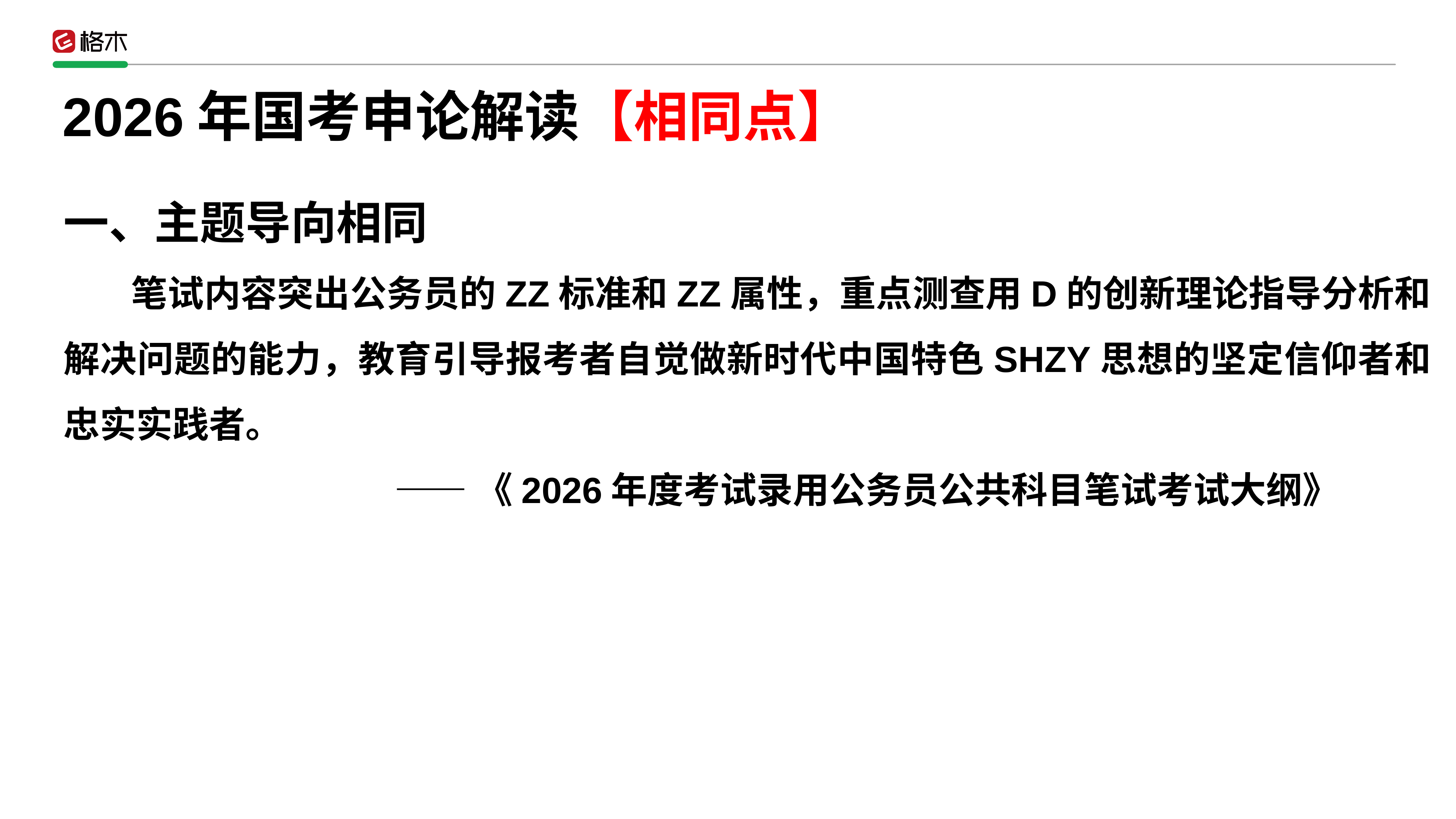

2026年国考申论解读【相同点】
一、主题导向相同
       笔试内容突出公务员的ZZ标准和ZZ属性，重点测查用D的创新理论指导分析和解决问题的能力，教育引导报考者自觉做新时代中国特色SHZY思想的坚定信仰者和忠实实践者。
                                        ——《2026年度考试录用公务员公共科目笔试考试大纲》